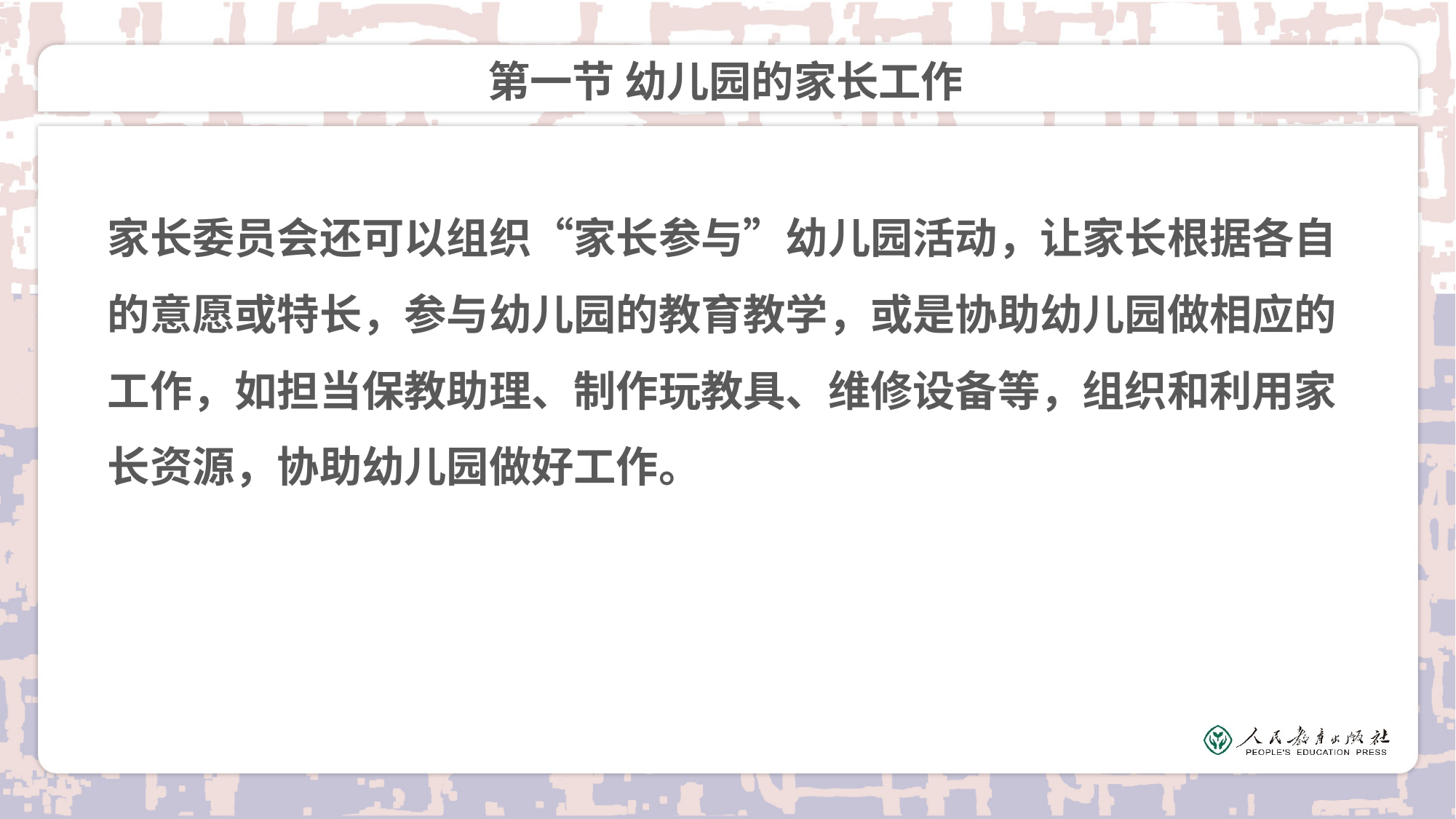

# 第一节 幼儿园的家长工作
家长委员会还可以组织“家长参与”幼儿园活动，让家长根据各自的意愿或特长，参与幼儿园的教育教学，或是协助幼儿园做相应的工作，如担当保教助理、制作玩教具、维修设备等，组织和利用家长资源，协助幼儿园做好工作。